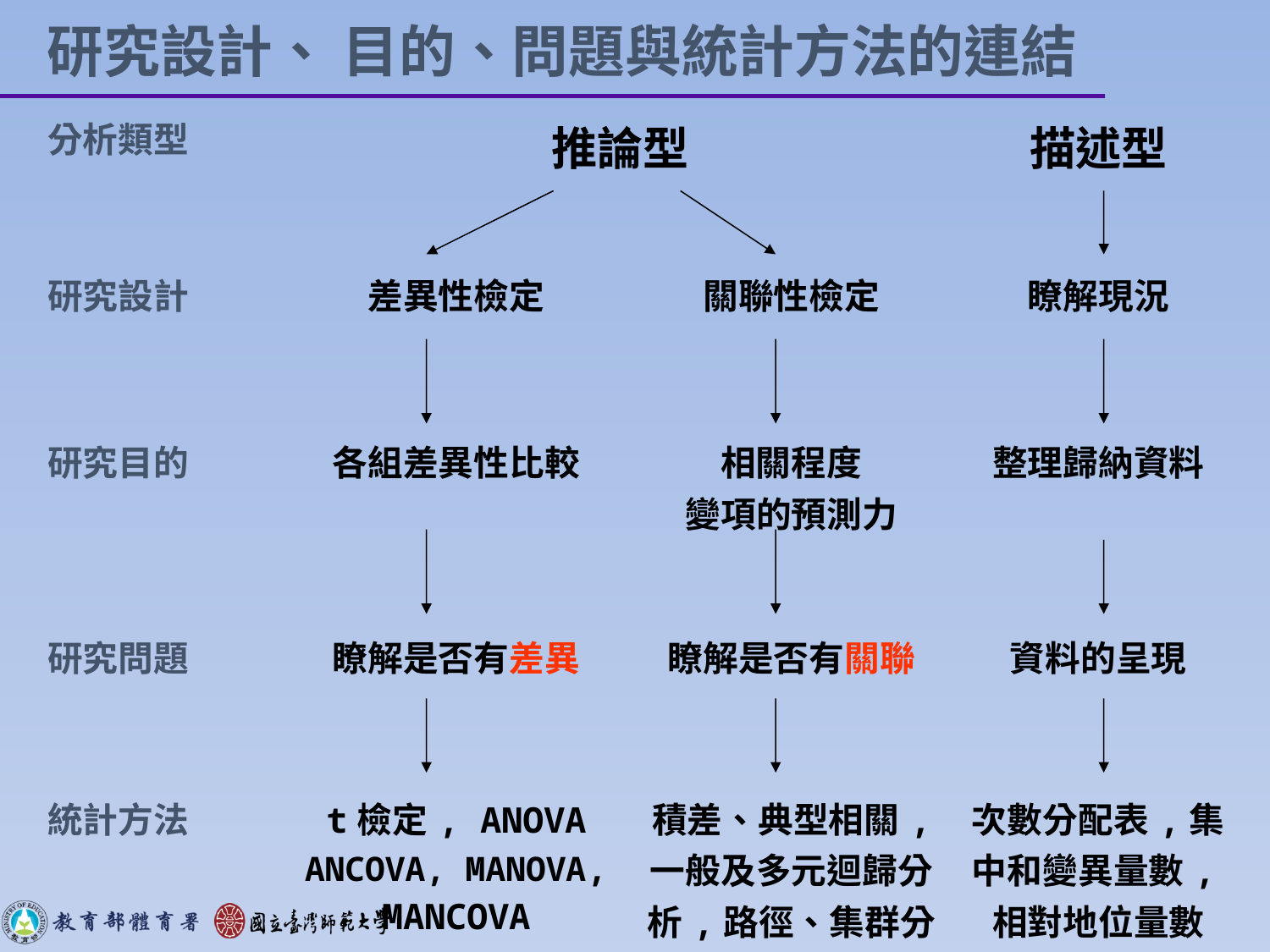

研究設計、 目的、問題與統計方法的連結

| 分析類型 | 推論型 |  | 描述型 |
| --- | --- | --- | --- |
|  |  |  |  |
| 研究設計 | 差異性檢定 | 關聯性檢定 | 瞭解現況 |
|  |  |  |  |
| 研究目的 | 各組差異性比較 | 相關程度 變項的預測力 | 整理歸納資料 |
|  |  |  |  |
| 研究問題 | 瞭解是否有差異 | 瞭解是否有關聯 | 資料的呈現 |
|  |  |  |  |
| 統計方法 | t檢定, ANOVA ANCOVA, MANOVA, MANCOVA | 積差、典型相關, 一般及多元迴歸分析,路徑、集群分析, SEM | 次數分配表,集中和變異量數,相對地位量數 |